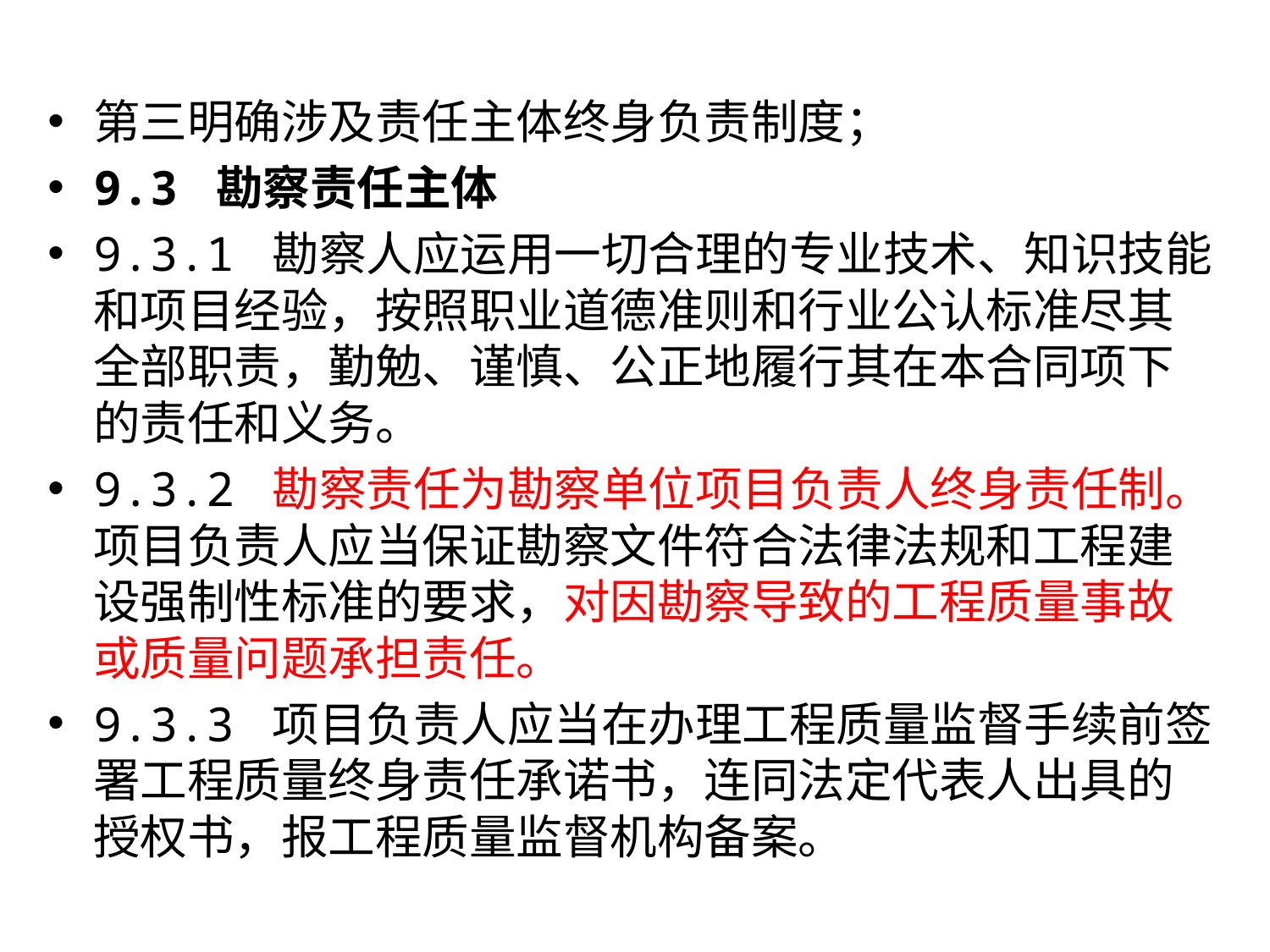

第三明确涉及责任主体终身负责制度；
9.3 勘察责任主体
9.3.1 勘察人应运用一切合理的专业技术、知识技能和项目经验，按照职业道德准则和行业公认标准尽其全部职责，勤勉、谨慎、公正地履行其在本合同项下的责任和义务。
9.3.2 勘察责任为勘察单位项目负责人终身责任制。项目负责人应当保证勘察文件符合法律法规和工程建设强制性标准的要求，对因勘察导致的工程质量事故或质量问题承担责任。
9.3.3 项目负责人应当在办理工程质量监督手续前签署工程质量终身责任承诺书，连同法定代表人出具的授权书，报工程质量监督机构备案。